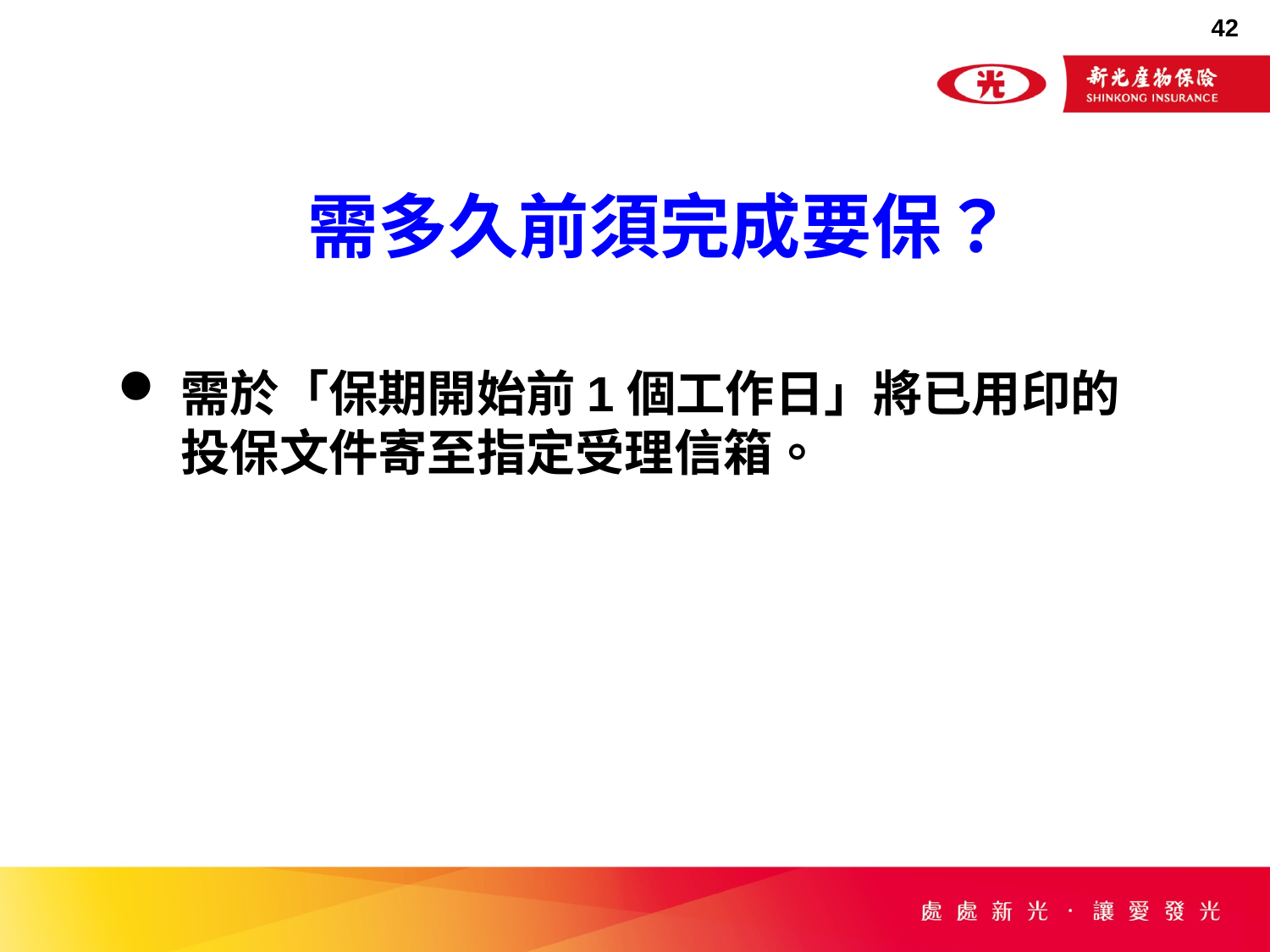

需多久前須完成要保？
需於「保期開始前1個工作日」將已用印的投保文件寄至指定受理信箱。